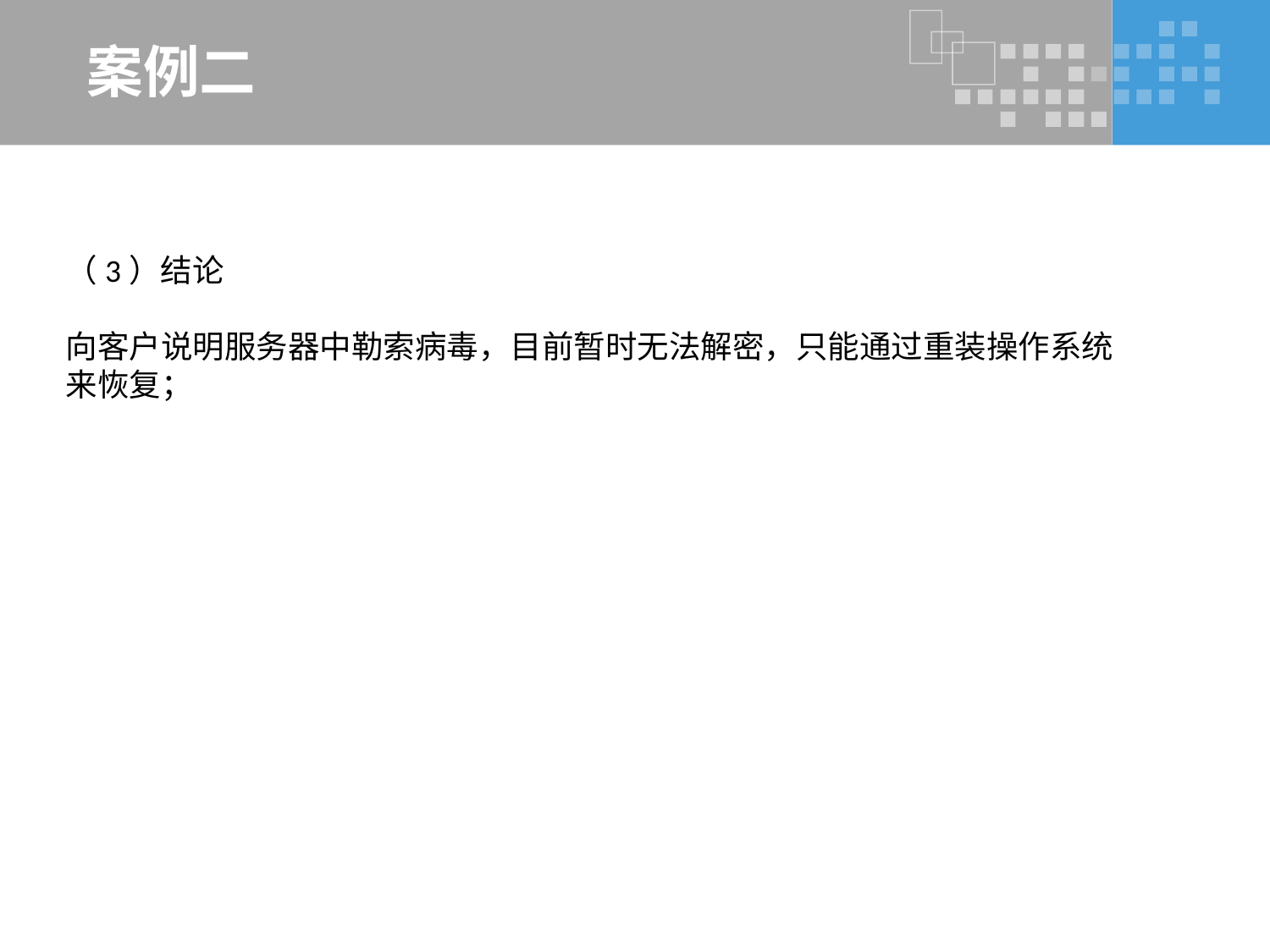

# 案例二
（3）结论

向客户说明服务器中勒索病毒，目前暂时无法解密，只能通过重装操作系统来恢复；